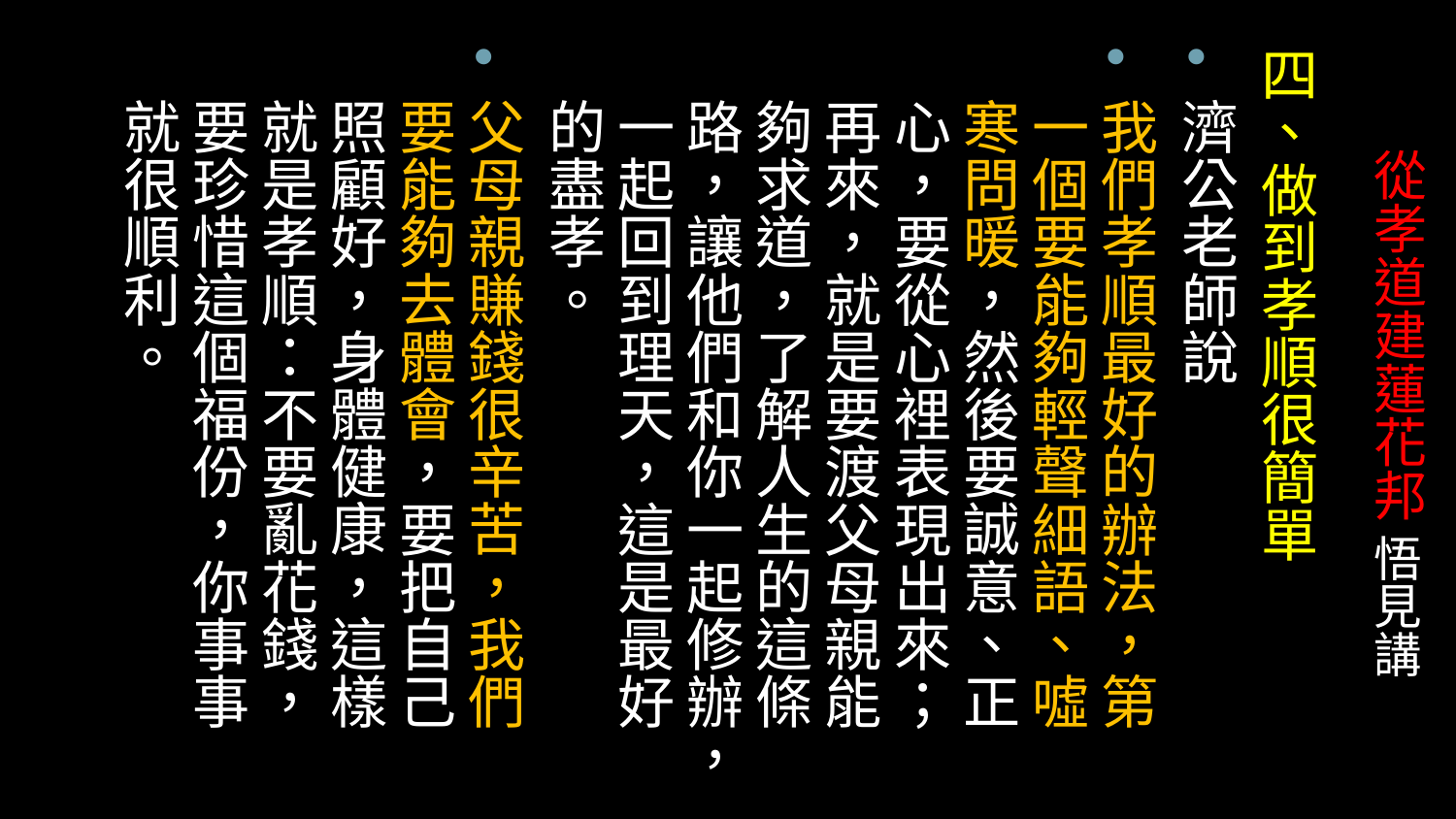

四、做到孝順很簡單
濟公老師說
我們孝順最好的辦法，第一個要能夠輕聲細語、噓寒問暖，然後要誠意、正心，要從心裡表現出來；再來，就是要渡父母親能夠求道，了解人生的這條路，讓他們和你一起修辦，一起回到理天，這是最好的盡孝。
父母親賺錢很辛苦，我們要能夠去體會，要把自己照顧好，身體健康，這樣就是孝順：不要亂花錢，要珍惜這個福份，你事事就很順利。

# 從孝道建蓮花邦 悟見講